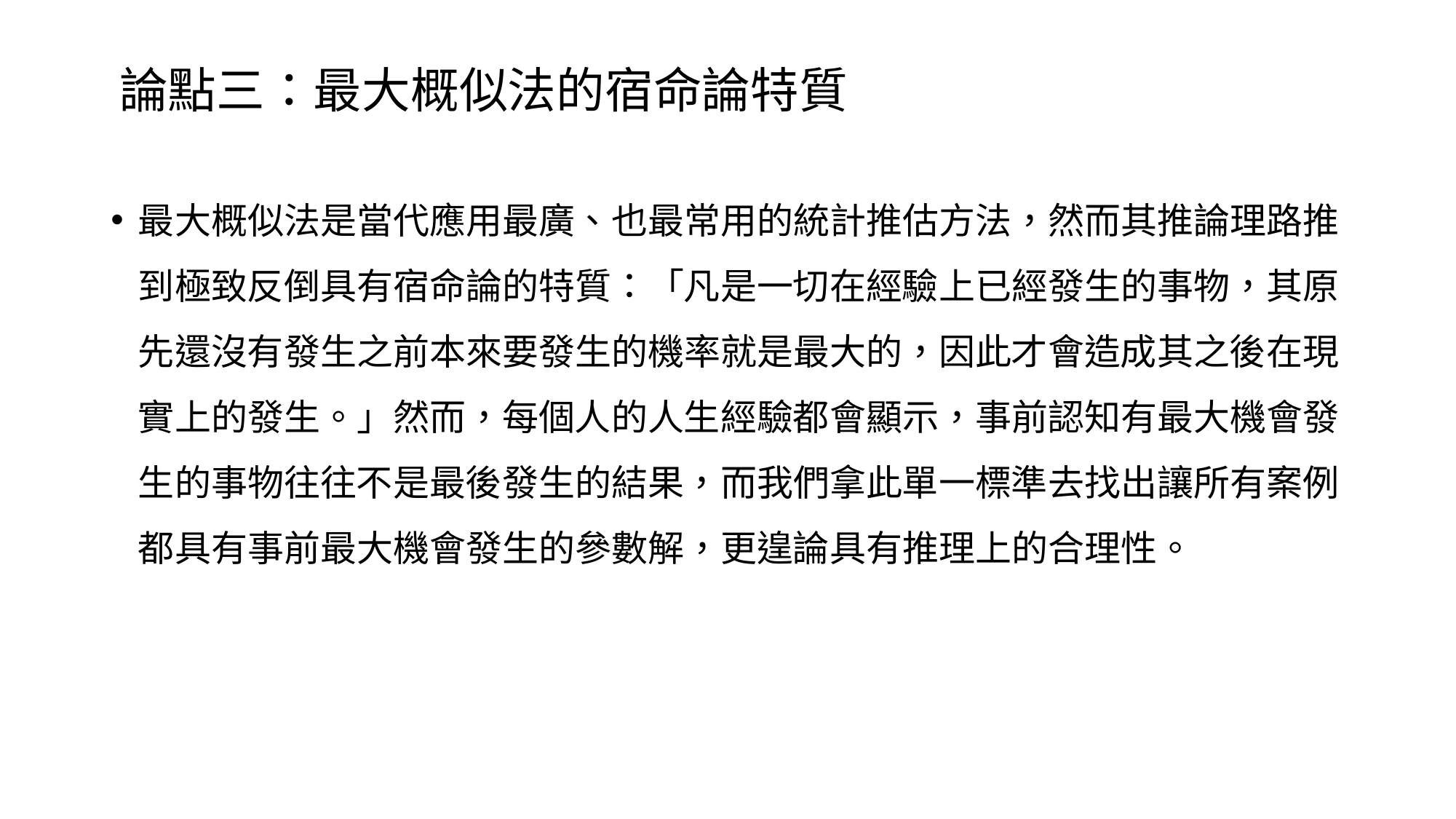

# 論點三：最大概似法的宿命論特質
最大概似法是當代應用最廣、也最常用的統計推估方法，然而其推論理路推到極致反倒具有宿命論的特質：「凡是一切在經驗上已經發生的事物，其原先還沒有發生之前本來要發生的機率就是最大的，因此才會造成其之後在現實上的發生。」然而，每個人的人生經驗都會顯示，事前認知有最大機會發生的事物往往不是最後發生的結果，而我們拿此單一標準去找出讓所有案例都具有事前最大機會發生的參數解，更遑論具有推理上的合理性。